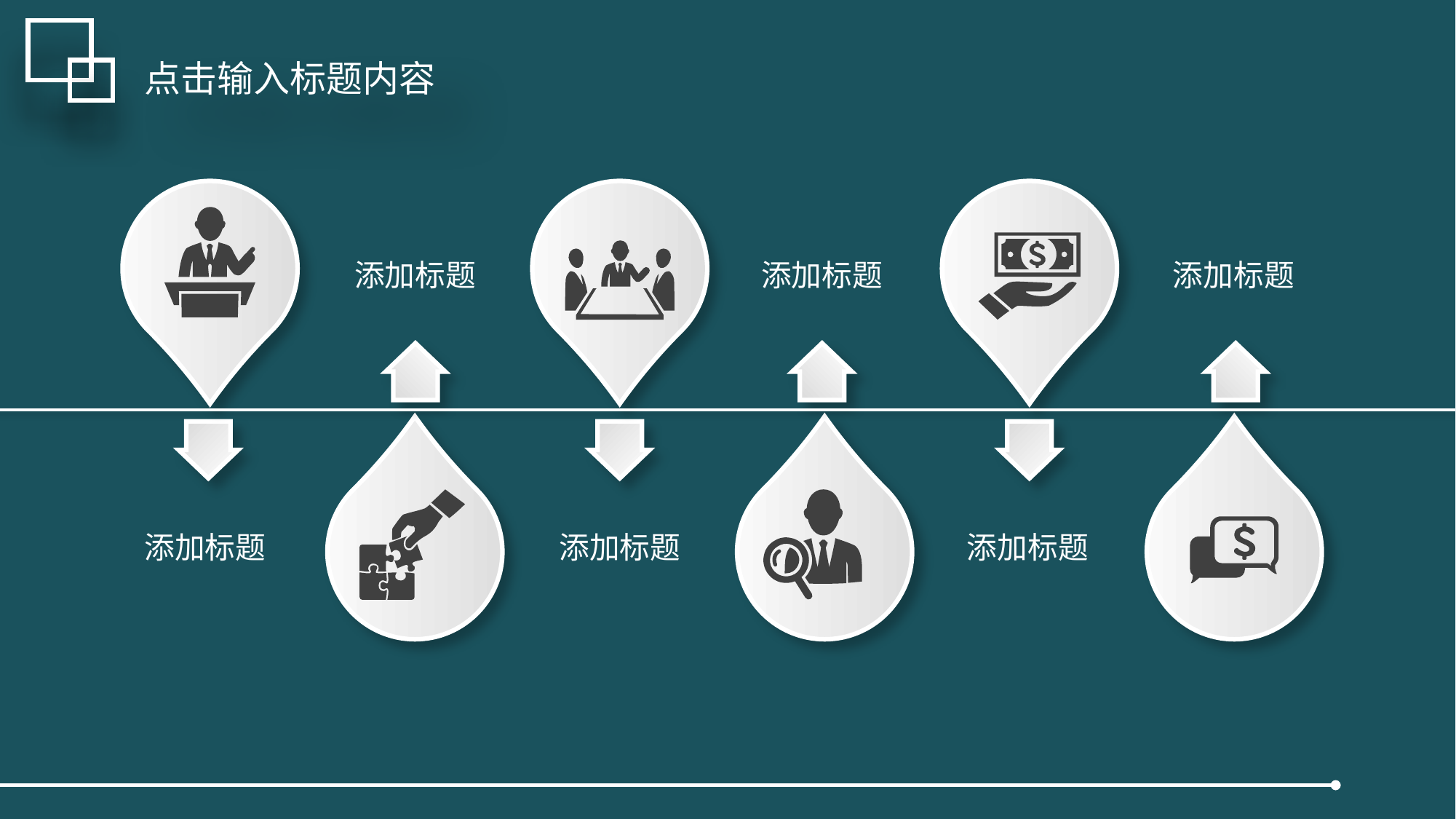

点击输入标题内容

添加标题
添加标题
添加标题

添加标题
添加标题
添加标题